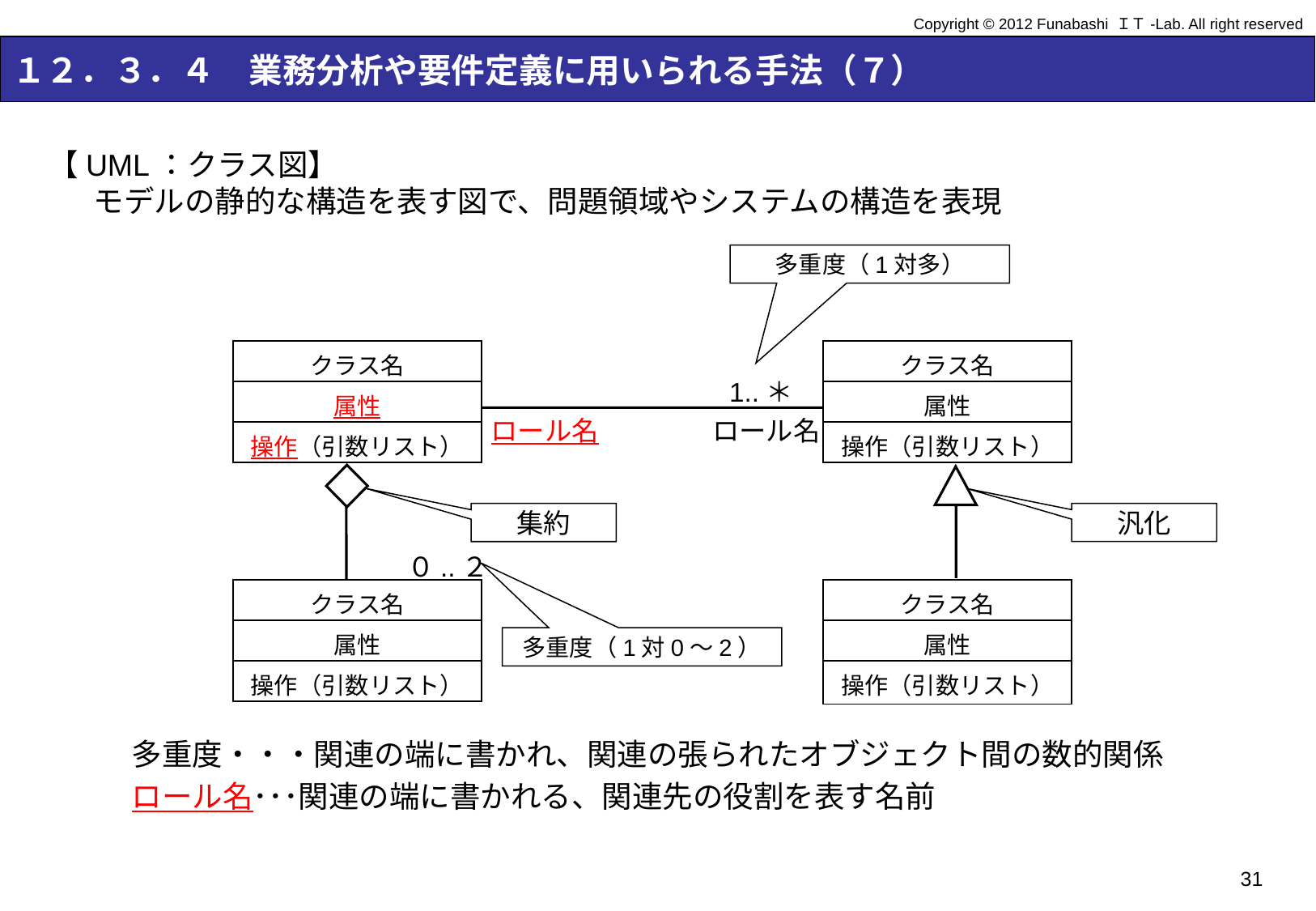

Copyright © 2012 Funabashi ＩＴ-Lab. All right reserved
# １２．３．４　業務分析や要件定義に用いられる手法（７）
【UML：クラス図】
モデルの静的な構造を表す図で、問題領域やシステムの構造を表現

多重度・・・関連の端に書かれ、関連の張られたオブジェクト間の数的関係
ロール名･･･関連の端に書かれる、関連先の役割を表す名前
多重度（1対多）
| クラス名 |
| --- |
| 属性 |
| 操作（引数リスト） |
| クラス名 |
| --- |
| 属性 |
| 操作（引数リスト） |
1..＊

ロール名
ロール名

汎化
集約
０..２
| クラス名 |
| --- |
| 属性 |
| 操作（引数リスト） |
| クラス名 |
| --- |
| 属性 |
| 操作（引数リスト） |
多重度（1対0～2）
31